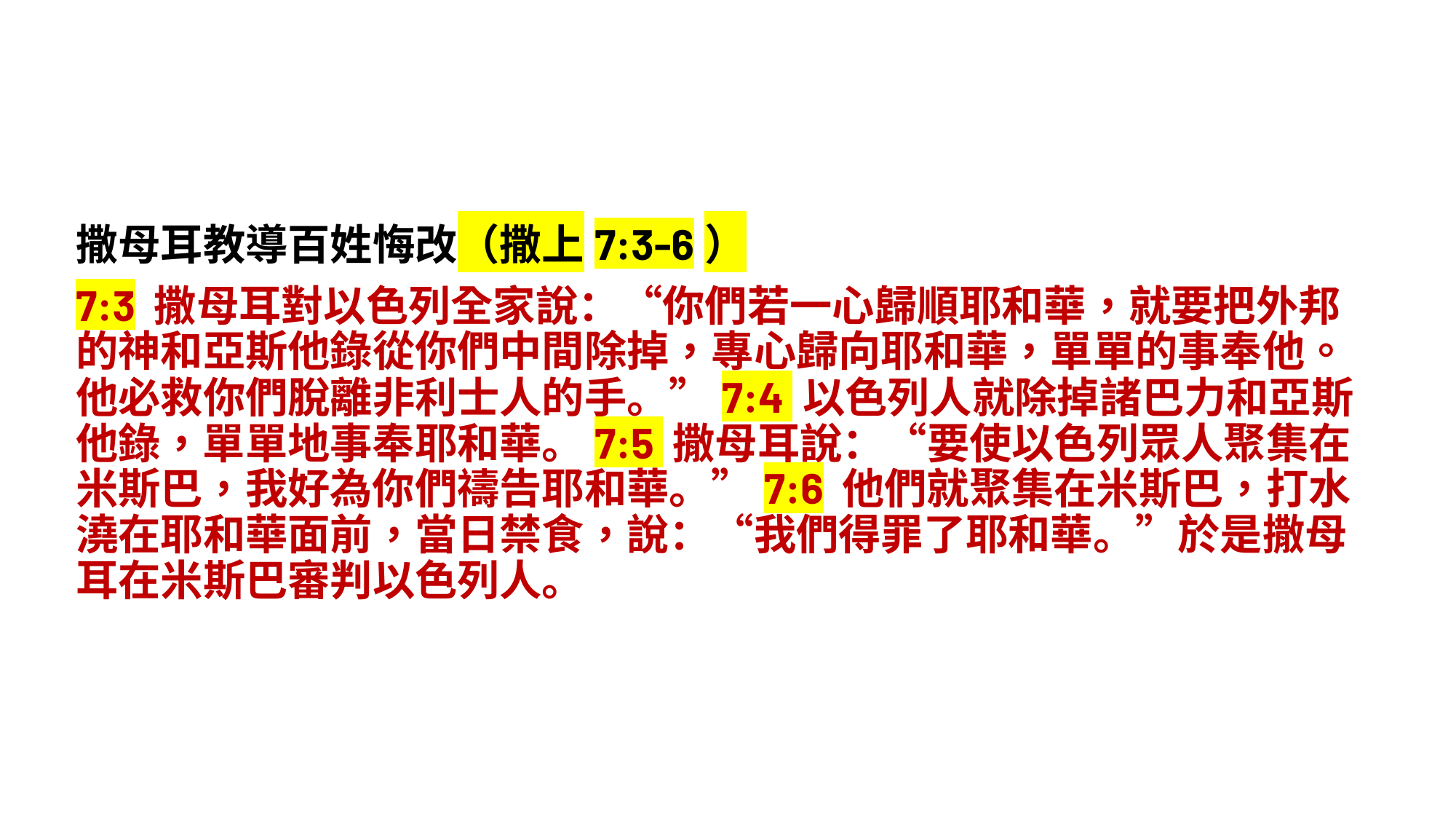

撒母耳教導百姓悔改（撒上7:3-6）
7:3 撒母耳對以色列全家說：“你們若一心歸順耶和華，就要把外邦的神和亞斯他錄從你們中間除掉，專心歸向耶和華，單單的事奉他。他必救你們脫離非利士人的手。”7:4 以色列人就除掉諸巴力和亞斯他錄，單單地事奉耶和華。7:5 撒母耳說：“要使以色列眾人聚集在米斯巴，我好為你們禱告耶和華。”7:6 他們就聚集在米斯巴，打水澆在耶和華面前，當日禁食，說：“我們得罪了耶和華。”於是撒母耳在米斯巴審判以色列人。